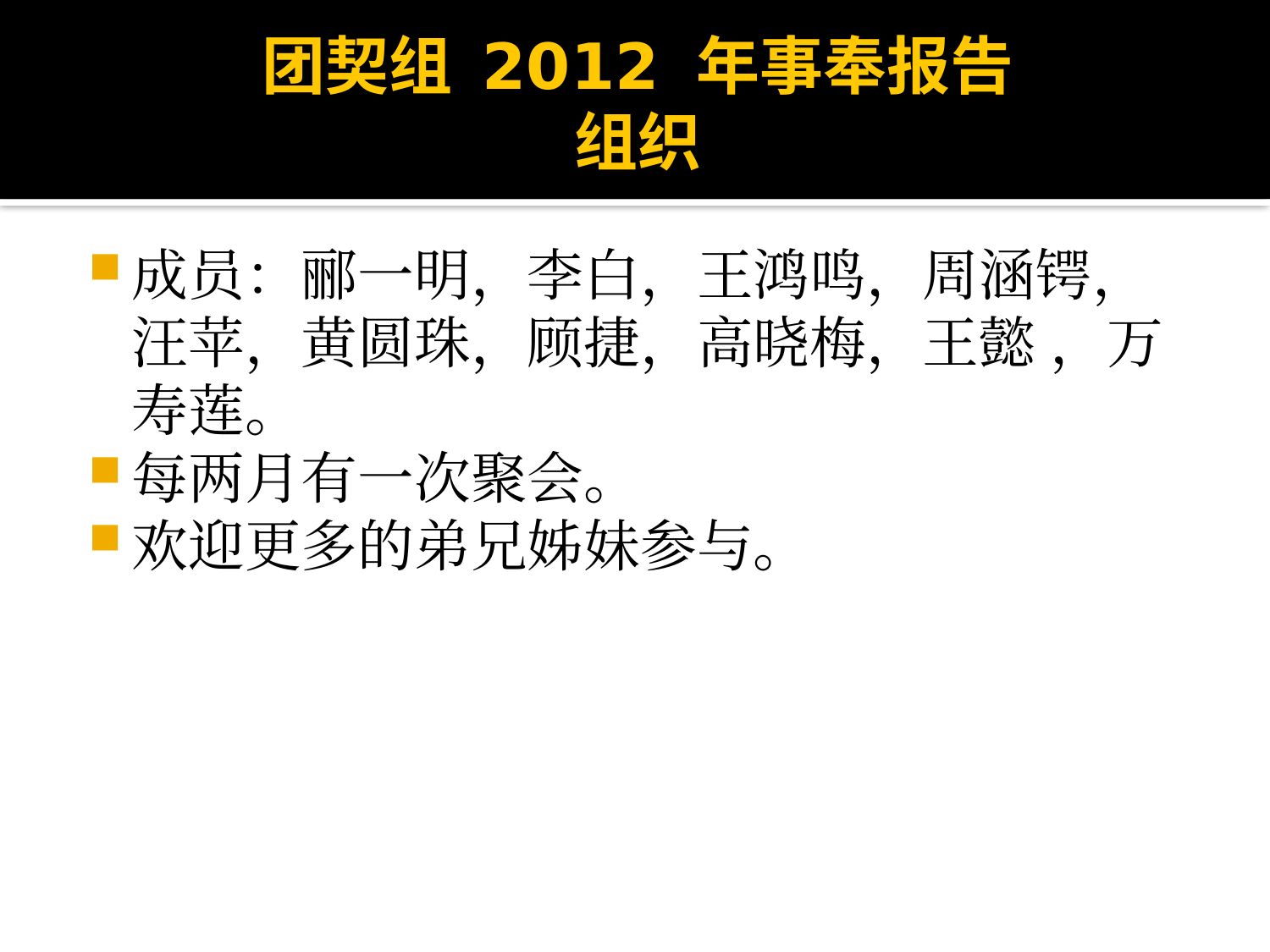

# 团契组 2012 年事奉报告 组织
成员：郦一明，李白，王鸿鸣，周涵锷，汪苹，黄圆珠，顾捷，高晓梅，王懿 ，万寿莲。
每两月有一次聚会。
欢迎更多的弟兄姊妹参与。